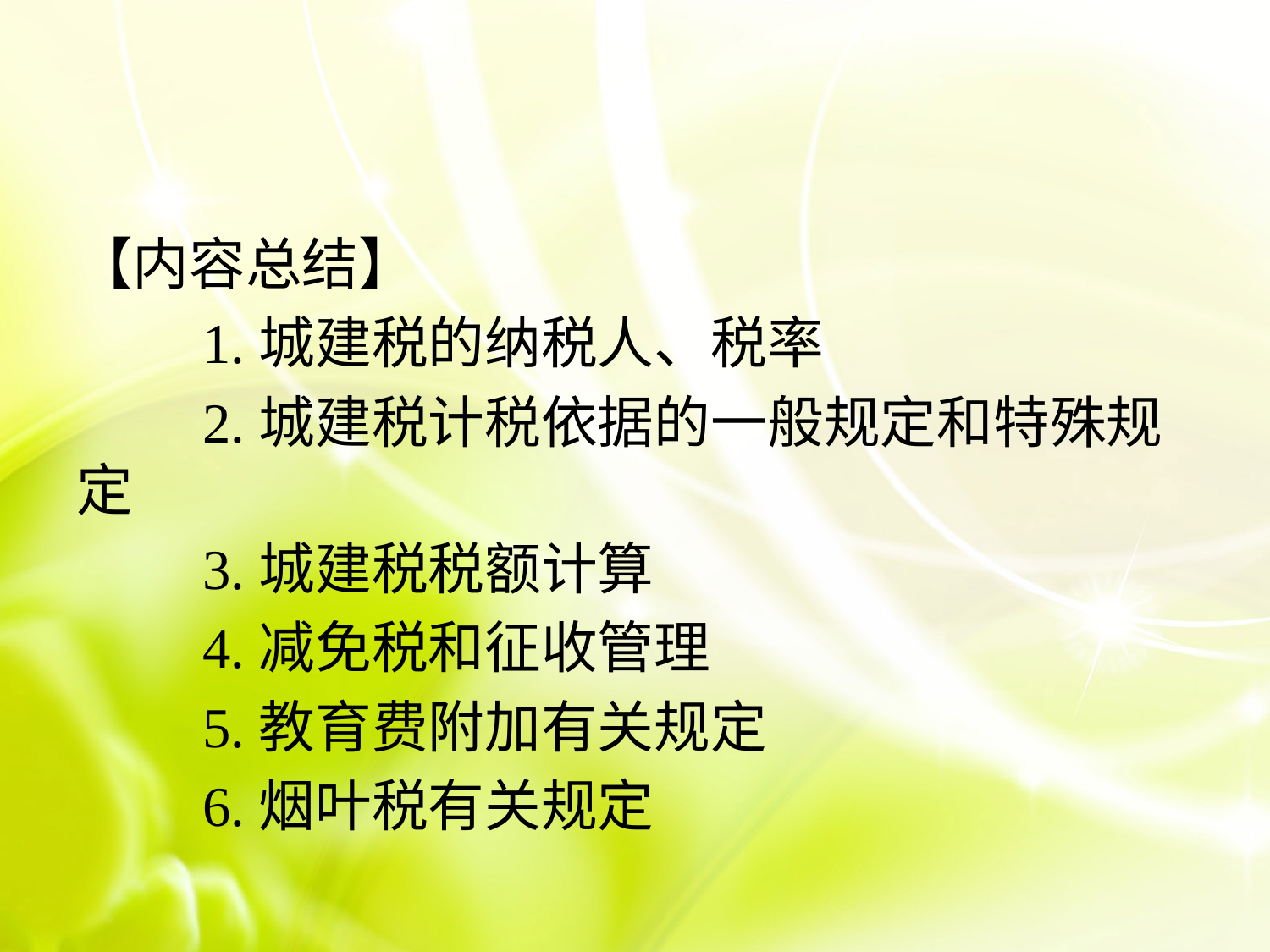

#
【内容总结】
　　1.城建税的纳税人、税率
　　2.城建税计税依据的一般规定和特殊规定
　　3.城建税税额计算
　　4.减免税和征收管理
　　5.教育费附加有关规定
　　6.烟叶税有关规定